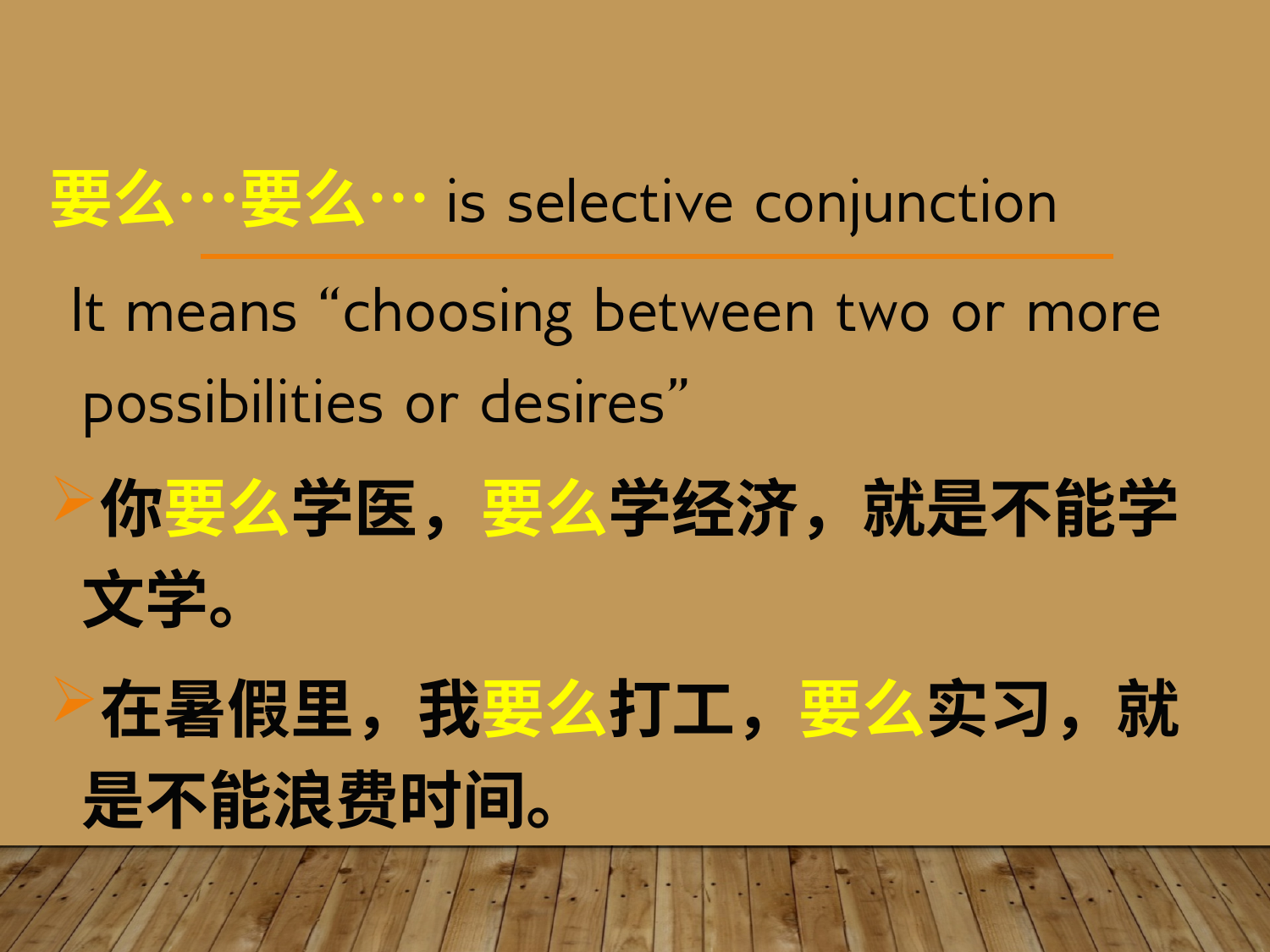

要么…要么…is selective conjunction
 It means “choosing between two or more possibilities or desires”
你要么学医，要么学经济，就是不能学文学。
在暑假里，我要么打工，要么实习，就是不能浪费时间。